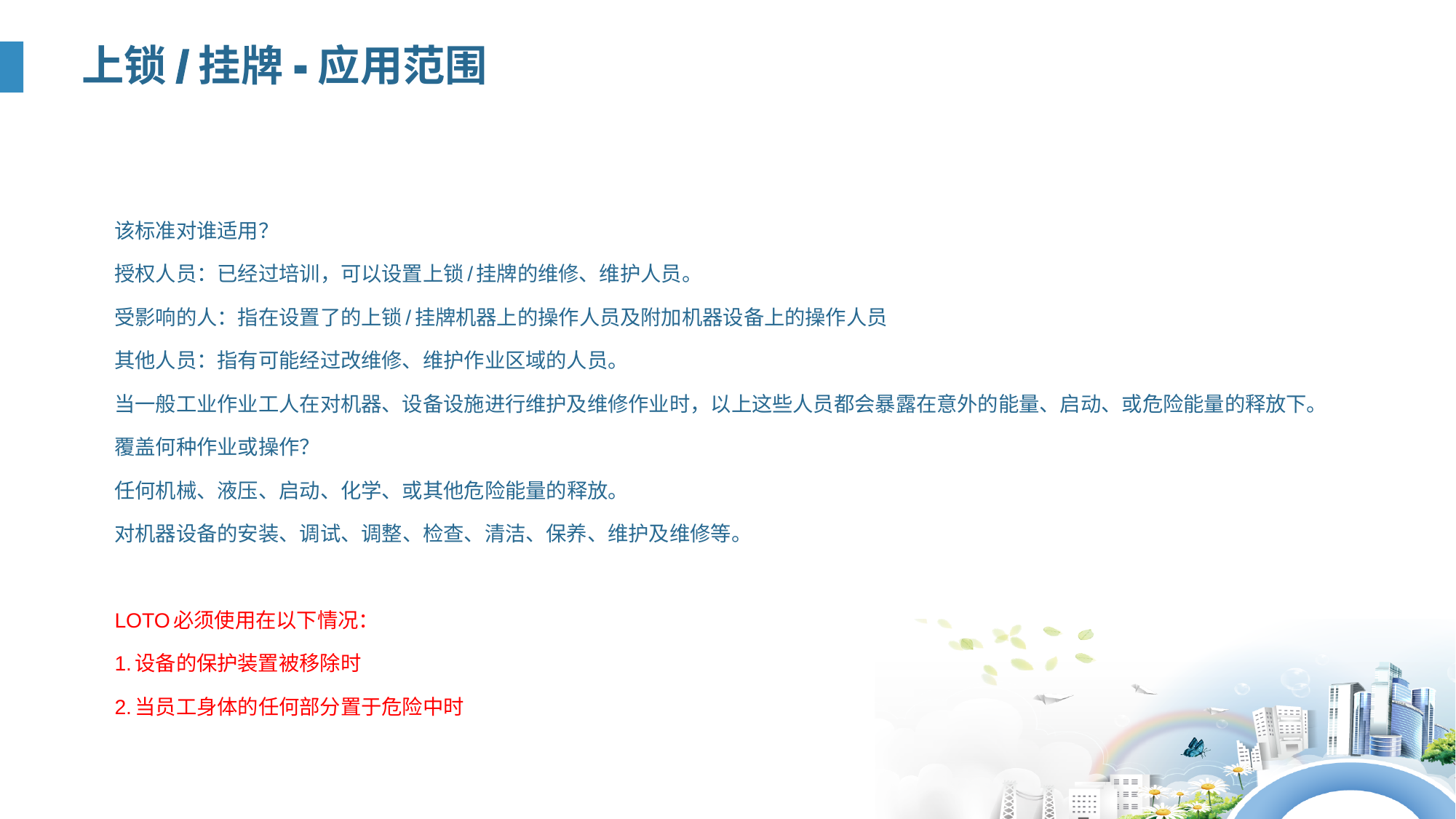

上锁/挂牌-应用范围
该标准对谁适用？
授权人员：已经过培训，可以设置上锁/挂牌的维修、维护人员。
受影响的人：指在设置了的上锁/挂牌机器上的操作人员及附加机器设备上的操作人员
其他人员：指有可能经过改维修、维护作业区域的人员。
当一般工业作业工人在对机器、设备设施进行维护及维修作业时，以上这些人员都会暴露在意外的能量、启动、或危险能量的释放下。
覆盖何种作业或操作？
任何机械、液压、启动、化学、或其他危险能量的释放。
对机器设备的安装、调试、调整、检查、清洁、保养、维护及维修等。

LOTO必须使用在以下情况：
1.设备的保护装置被移除时
2.当员工身体的任何部分置于危险中时